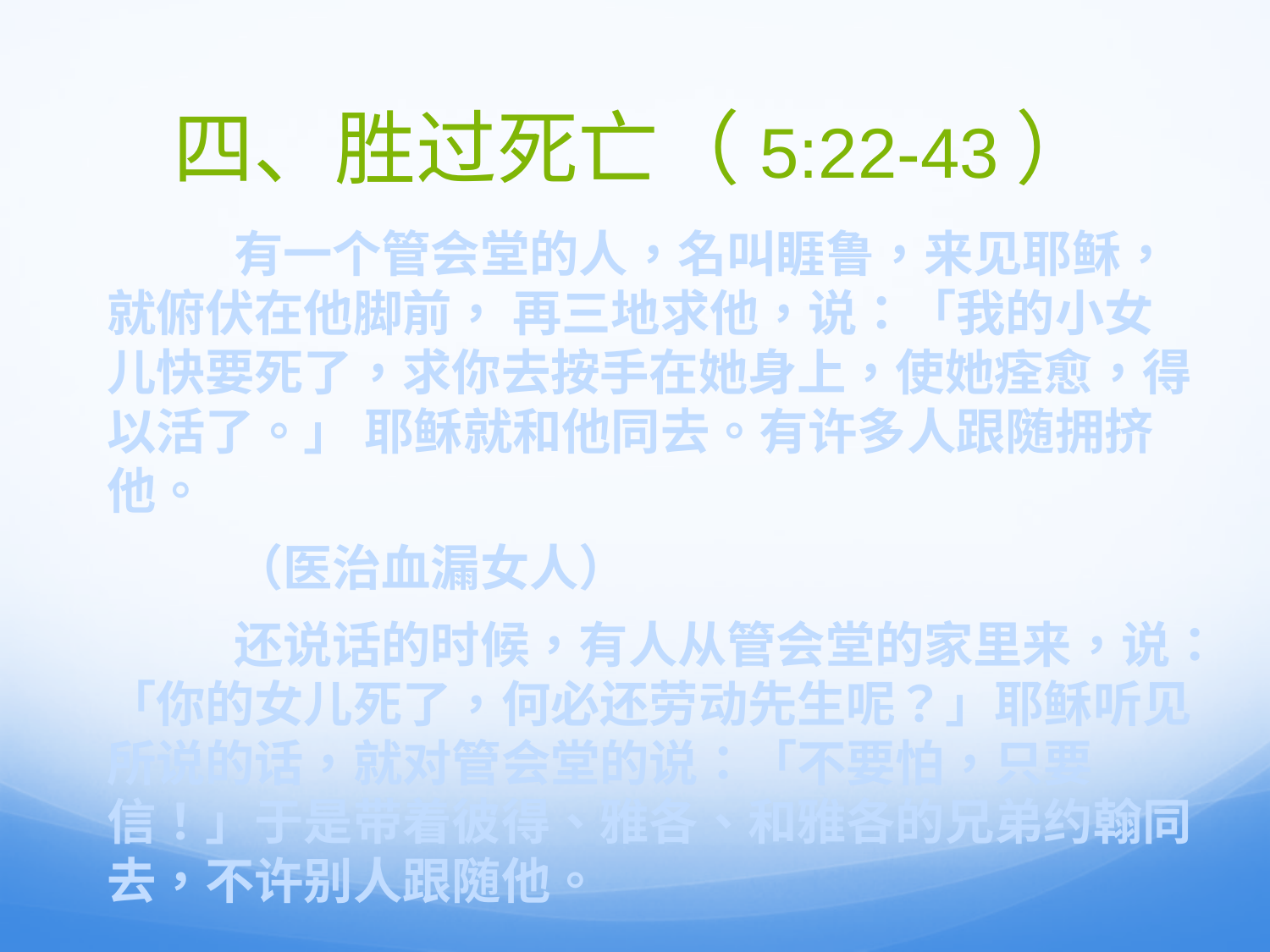

# 四、胜过死亡（5:22-43）
	有一个管会堂的人，名叫睚鲁，来见耶稣，就俯伏在他脚前， 再三地求他，说：「我的小女儿快要死了，求你去按手在她身上，使她痊愈，得以活了。」 耶稣就和他同去。有许多人跟随拥挤他。
	（医治血漏女人）
	还说话的时候，有人从管会堂的家里来，说：「你的女儿死了，何必还劳动先生呢？」耶稣听见所说的话，就对管会堂的说：「不要怕，只要信！」于是带着彼得、雅各、和雅各的兄弟约翰同去，不许别人跟随他。